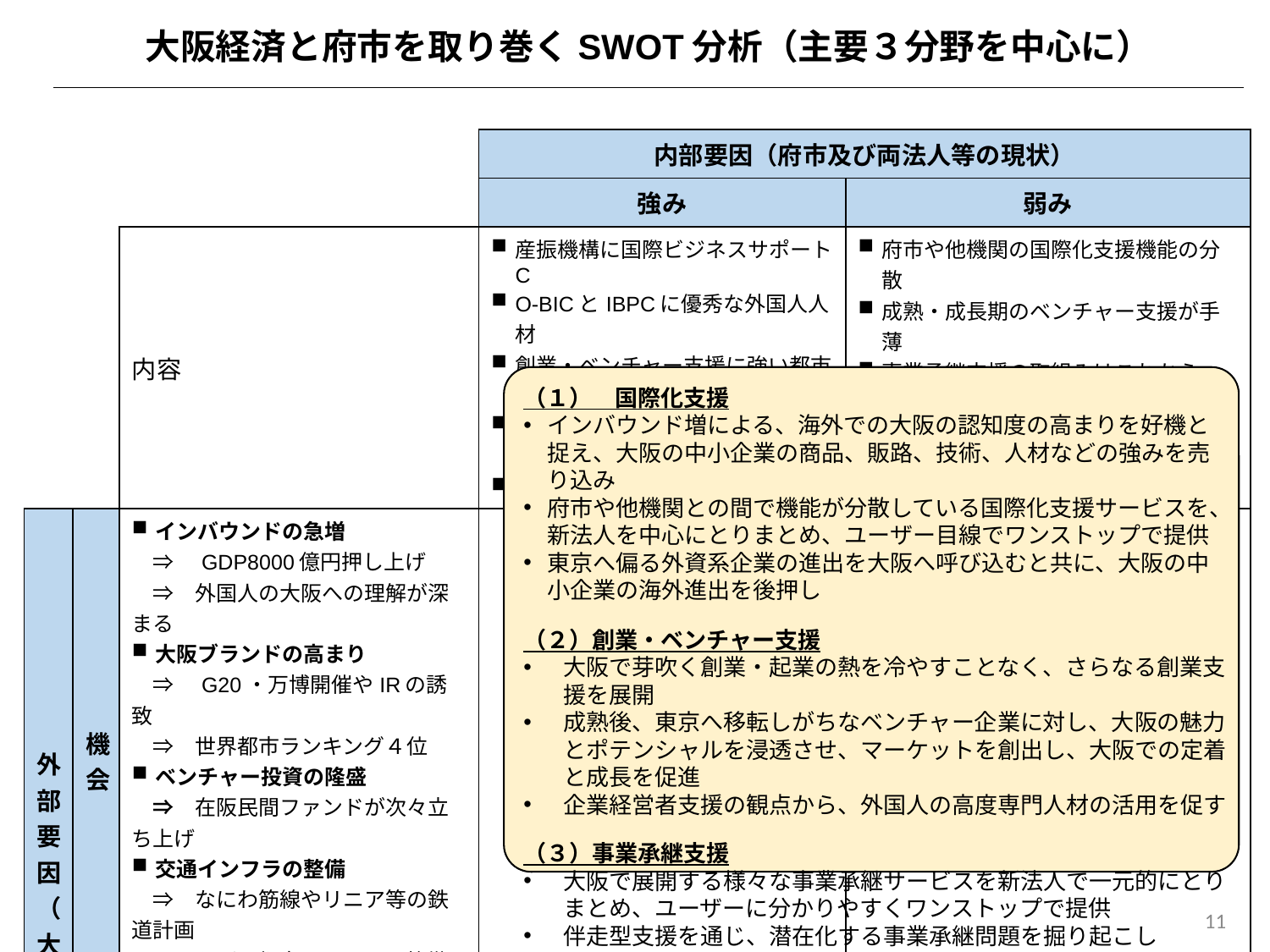

大阪経済と府市を取り巻くSWOT分析（主要３分野を中心に）
|  |  |  | 内部要因（府市及び両法人等の現状） |  |
| --- | --- | --- | --- | --- |
|  |  |  | 強み | 弱み |
|  |  | 内容 | 産振機構に国際ビジネスサポートC O-BICとIBPCに優秀な外国人人材 創業・ベンチャー支援に強い都市型C 大阪府事業承継ネットワークの創設 公設試や大学法人の府市統合 | 府市や他機関の国際化支援機能の分散 成熟・成長期のベンチャー支援が手薄 事業承継支援の取組みはこれから 行政側の財政的・人的コミットの縮小 府市の産業政策の一元化の遅れ |
| 外部要因（大阪の最近の動向） | 機会 | インバウンドの急増 　⇒　GDP8000億円押し上げ 　⇒　外国人の大阪への理解が深まる 大阪ブランドの高まり 　⇒　G20・万博開催やIRの誘致 　⇒　世界都市ランキング４位 ベンチャー投資の隆盛 　⇒　在阪民間ファンドが次々立ち上げ 交通インフラの整備 　⇒　なにわ筋線やリニア等の鉄道計画 　　　など、都市インフラの整備が進む |  |  |
|  | 脅威 | 外資系企業の東京集中 　⇒　外資系企業の8割は東京本社 　⇒　外国企業の所得金額は、大阪8 　　　億円に対し、東京5,527億円 ベンチャー企業の東京流出 　⇒　成長ベンチャーの9割は東京本社 事業承継のリスク拡大 　⇒　企業減少率は主要府県で高い 　⇒　小規模企業の承継課題潜在化 |  |  |

（１）　国際化支援
インバウンド増による、海外での大阪の認知度の高まりを好機と捉え、大阪の中小企業の商品、販路、技術、人材などの強みを売り込み
府市や他機関との間で機能が分散している国際化支援サービスを、新法人を中心にとりまとめ、ユーザー目線でワンストップで提供
東京へ偏る外資系企業の進出を大阪へ呼び込むと共に、大阪の中小企業の海外進出を後押し

（２）創業・ベンチャー支援
大阪で芽吹く創業・起業の熱を冷やすことなく、さらなる創業支援を展開
成熟後、東京へ移転しがちなベンチャー企業に対し、大阪の魅力とポテンシャルを浸透させ、マーケットを創出し、大阪での定着と成長を促進
企業経営者支援の観点から、外国人の高度専門人材の活用を促す

（３）事業承継支援
大阪で展開する様々な事業承継サービスを新法人で一元的にとりまとめ、ユーザーに分かりやすくワンストップで提供
伴走型支援を通じ、潜在化する事業承継問題を掘り起こし
11